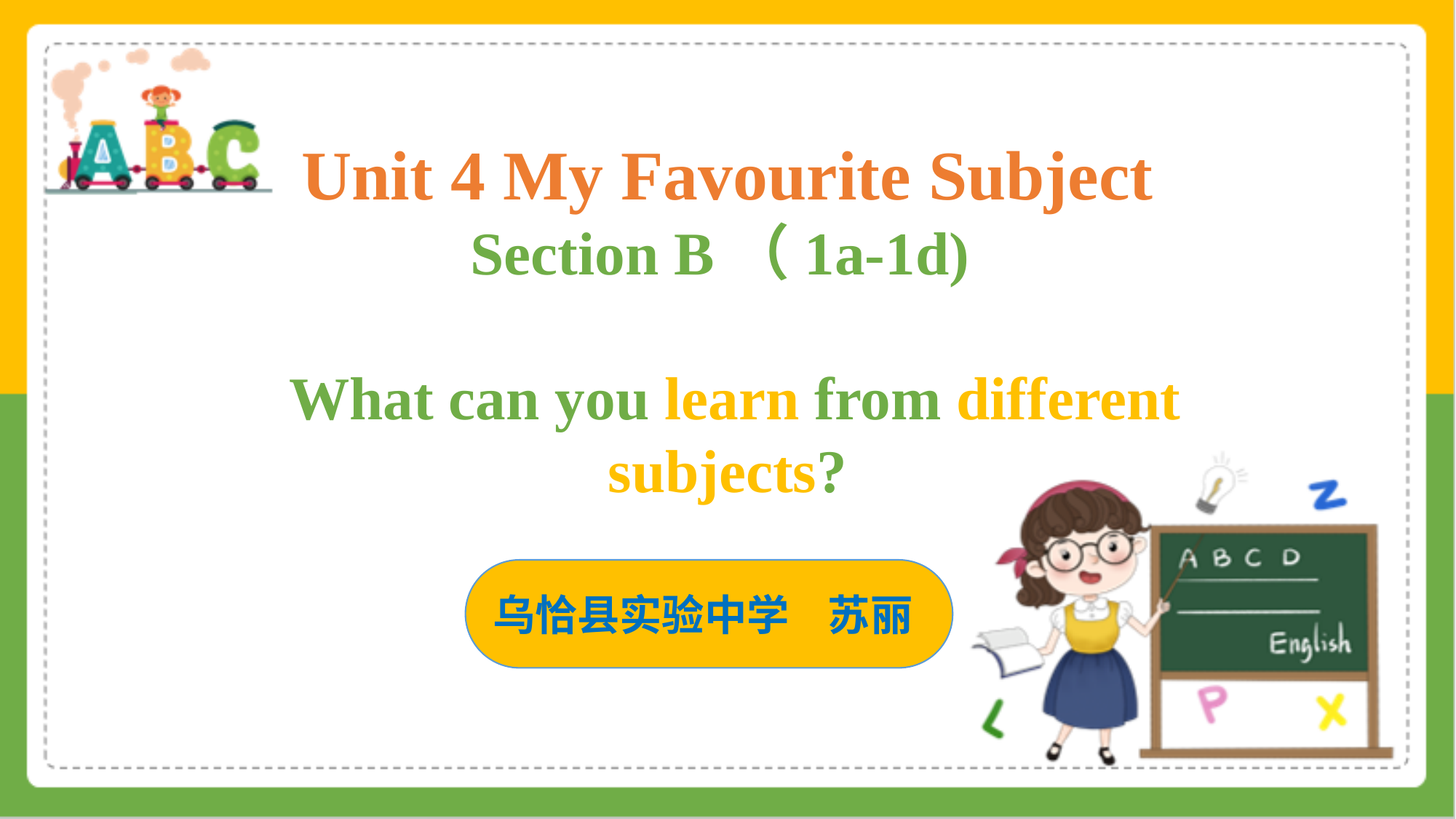

Unit 4 My Favourite Subject
Section B（1a-1d)

 What can you learn from different subjects?

乌恰县实验中学    苏丽